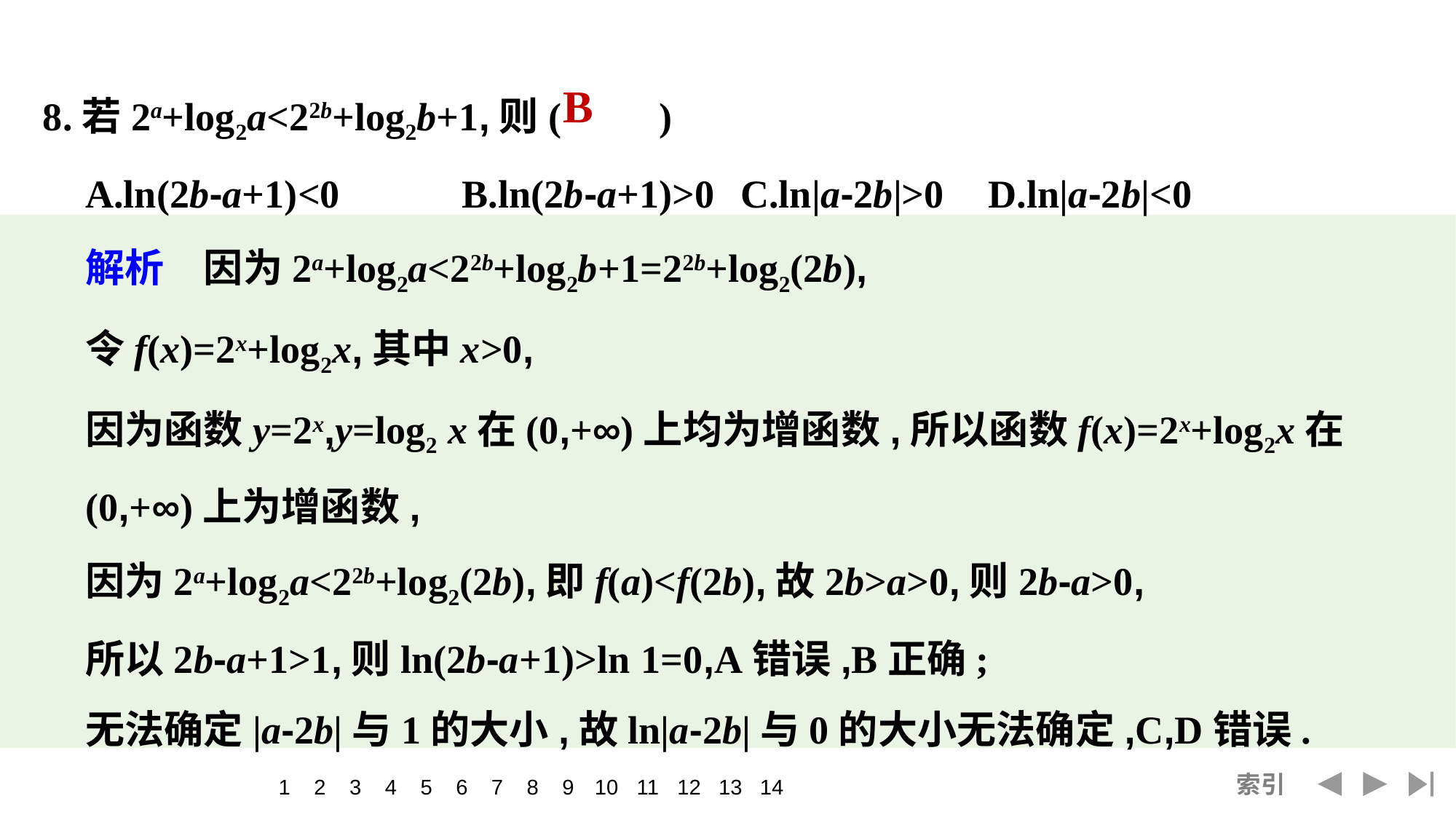

8.若2a+log2a<22b+log2b+1,则(　　)
	A.ln(2b-a+1)<0	     B.ln(2b-a+1)>0	C.ln|a-2b|>0	   D.ln|a-2b|<0
	解析　因为2a+log2a<22b+log2b+1=22b+log2(2b),
	令f(x)=2x+log2x,其中x>0,
	因为函数y=2x,y=log2 x在(0,+∞)上均为增函数,所以函数f(x)=2x+log2x在(0,+∞)上为增函数,
	因为2a+log2a<22b+log2(2b),即f(a)<f(2b),故2b>a>0,则2b-a>0,
	所以2b-a+1>1,则ln(2b-a+1)>ln 1=0,A错误,B正确;
	无法确定|a-2b|与1的大小,故ln|a-2b|与0的大小无法确定,C,D错误.
B